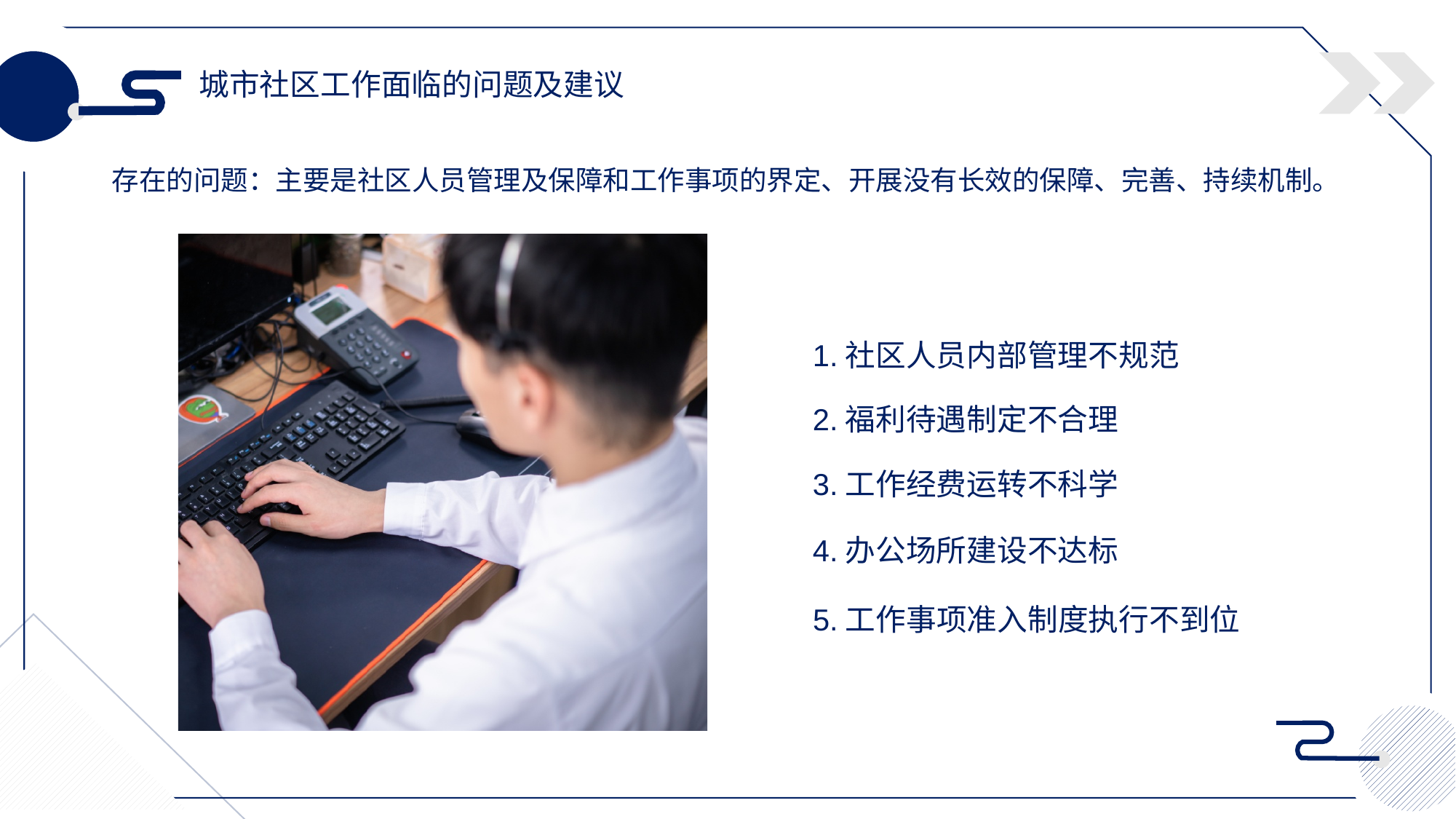

城市社区工作面临的问题及建议
存在的问题：主要是社区人员管理及保障和工作事项的界定、开展没有长效的保障、完善、持续机制。

1.社区人员内部管理不规范
2.福利待遇制定不合理
3.工作经费运转不科学
4.办公场所建设不达标
5.工作事项准入制度执行不到位